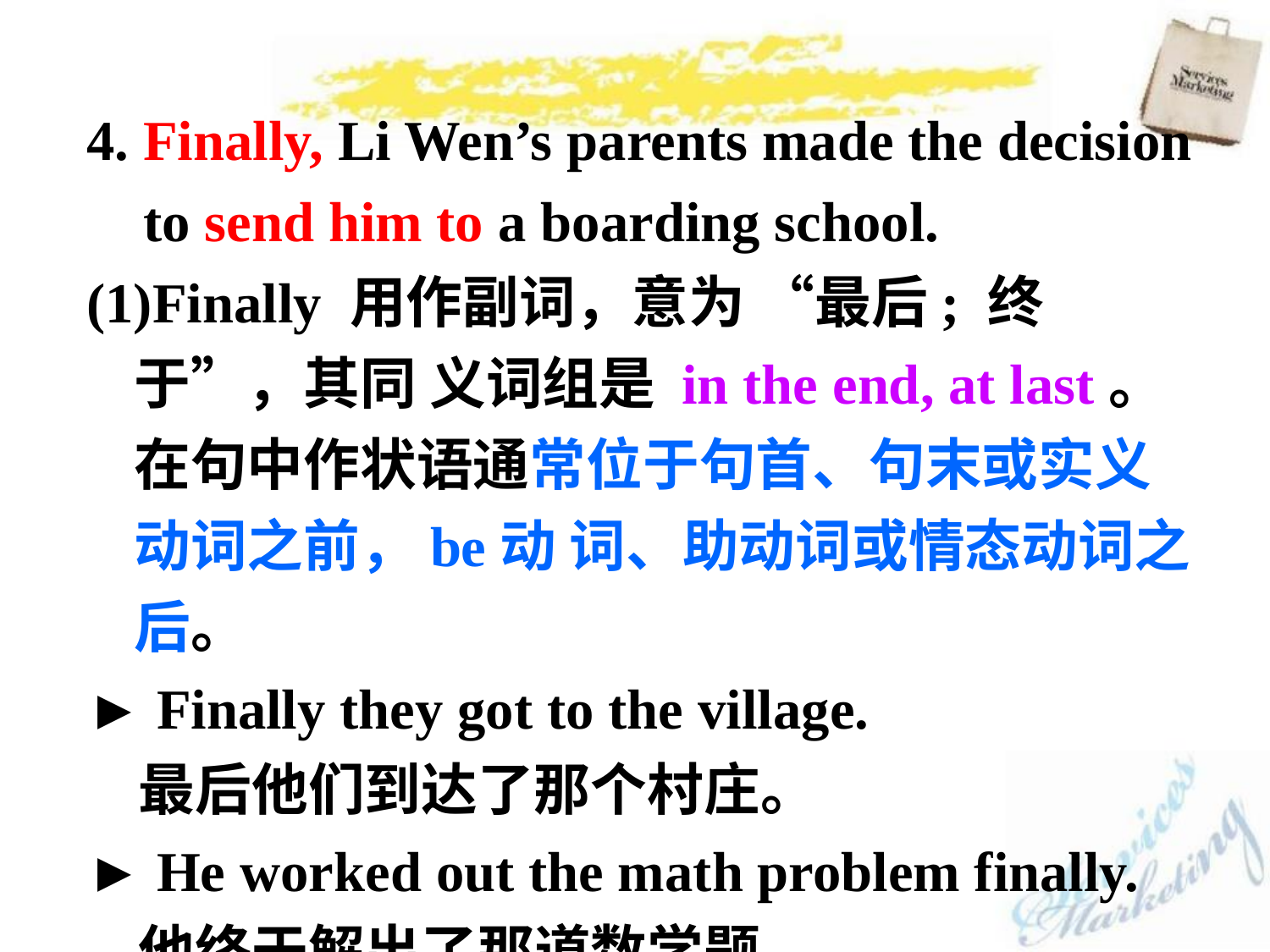

4. Finally, Li Wen’s parents made the decision
    to send him to a boarding school.
Finally 用作副词，意为 “最后; 终于”，其同 义词组是 in the end, at last。在句中作状语通常位于句首、句末或实义动词之前，be动 词、助动词或情态动词之后。
► Finally they got to the village.
   最后他们到达了那个村庄。
► He worked out the math problem finally.
   他终于解出了那道数学题。